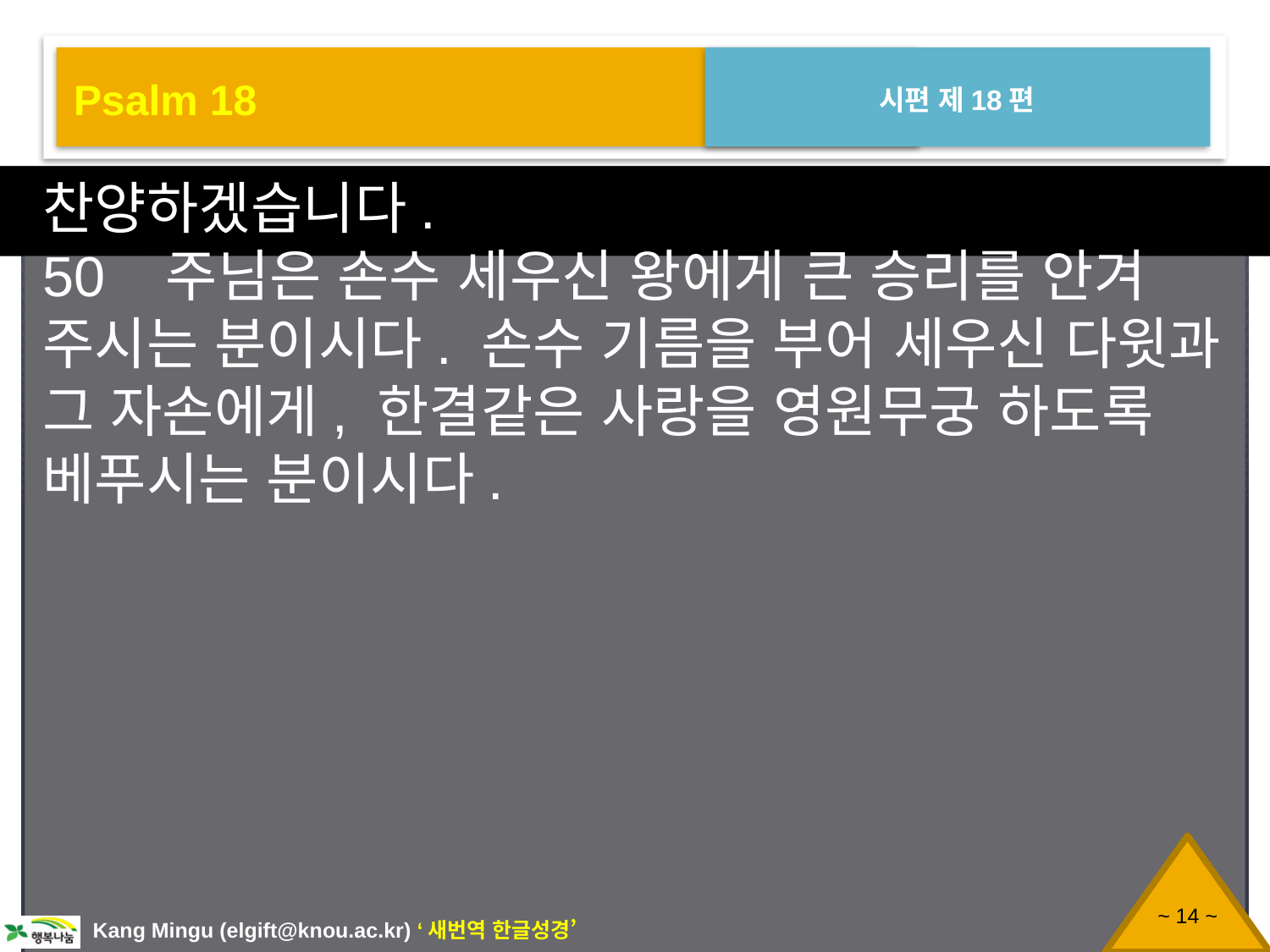

Psalm 18
시편 제18편
찬양하겠습니다.
50   주님은 손수 세우신 왕에게 큰 승리를 안겨 주시는 분이시다. 손수 기름을 부어 세우신 다윗과 그 자손에게, 한결같은 사랑을 영원무궁 하도록 베푸시는 분이시다.